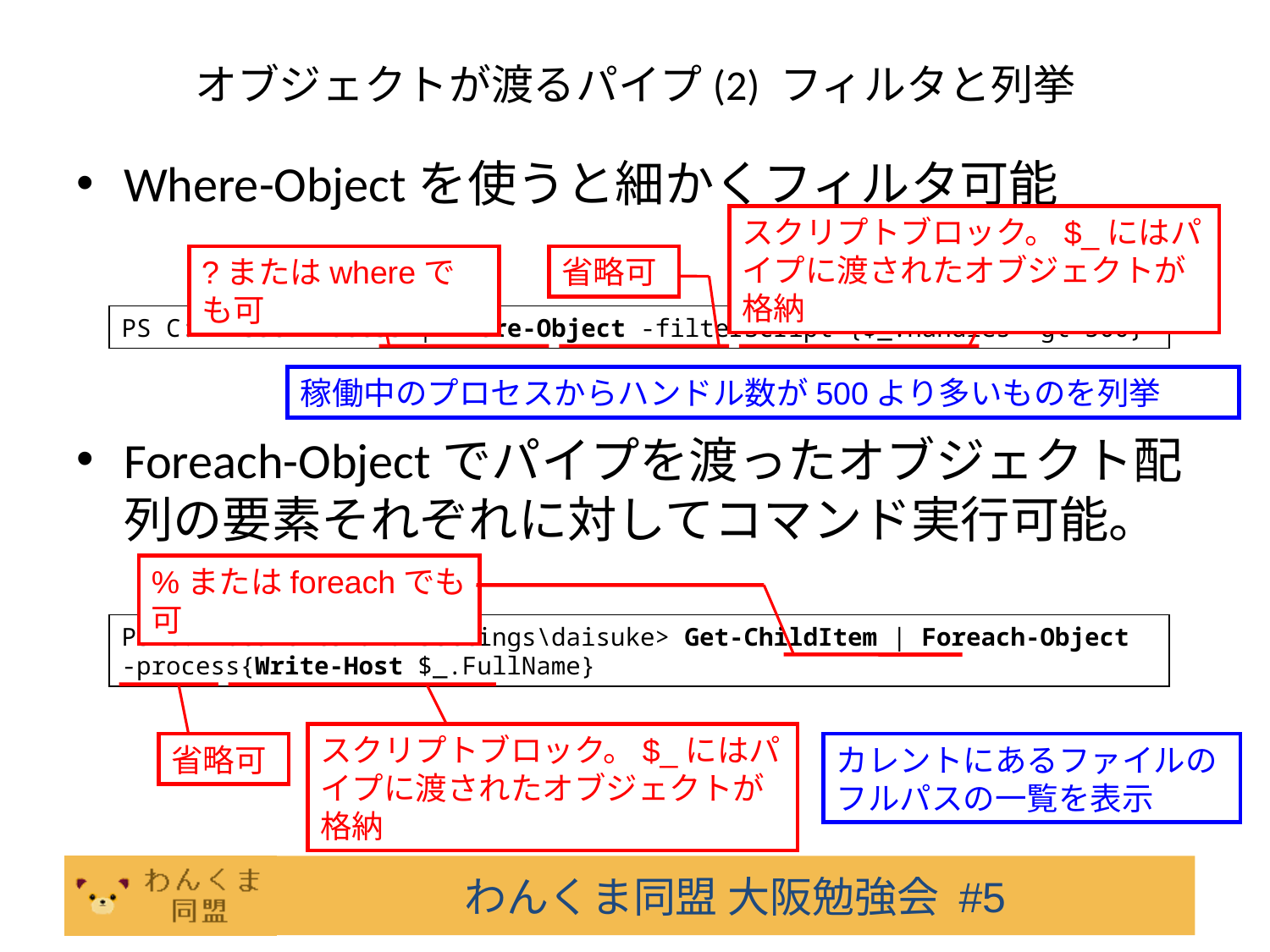

# オブジェクトが渡るパイプ(2) フィルタと列挙
Where-Objectを使うと細かくフィルタ可能

Foreach-Objectでパイプを渡ったオブジェクト配列の要素それぞれに対してコマンド実行可能。

スクリプトブロック。$_にはパイプに渡されたオブジェクトが格納
?またはwhereでも可
省略可

PS C:\> Get-Process | Where-Object -filterScript {$_.handles -gt 500}
稼働中のプロセスからハンドル数が500より多いものを列挙
%またはforeachでも可

PS C:\Documents and Settings\daisuke> Get-ChildItem | Foreach-Object -process{Write-Host $_.FullName}

スクリプトブロック。$_にはパイプに渡されたオブジェクトが格納
省略可
カレントにあるファイルのフルパスの一覧を表示